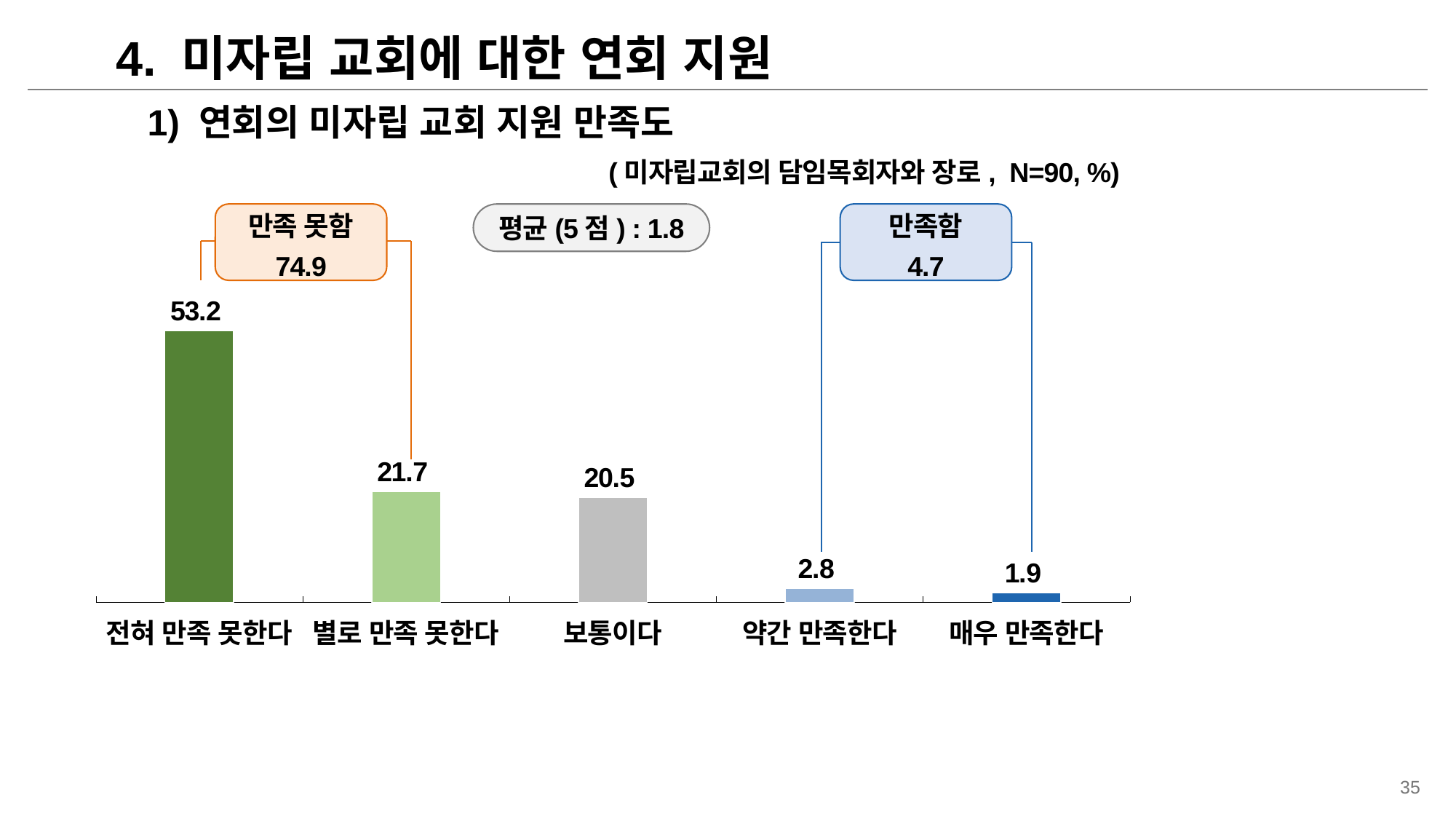

4. 미자립 교회에 대한 연회 지원
1) 연회의 미자립 교회 지원 만족도
(미자립교회의 담임목회자와 장로,  N=90, %)
만족 못함
74.9
평균(5점) : 1.8
만족함
4.7

### Chart

| Category | 개신교인 |
|---|---|
| 전혀 만족 못한다 | 별로 만족 못한다 | 보통이다 | 약간 만족한다 | 매우 만족한다 |
| --- | --- | --- | --- | --- |